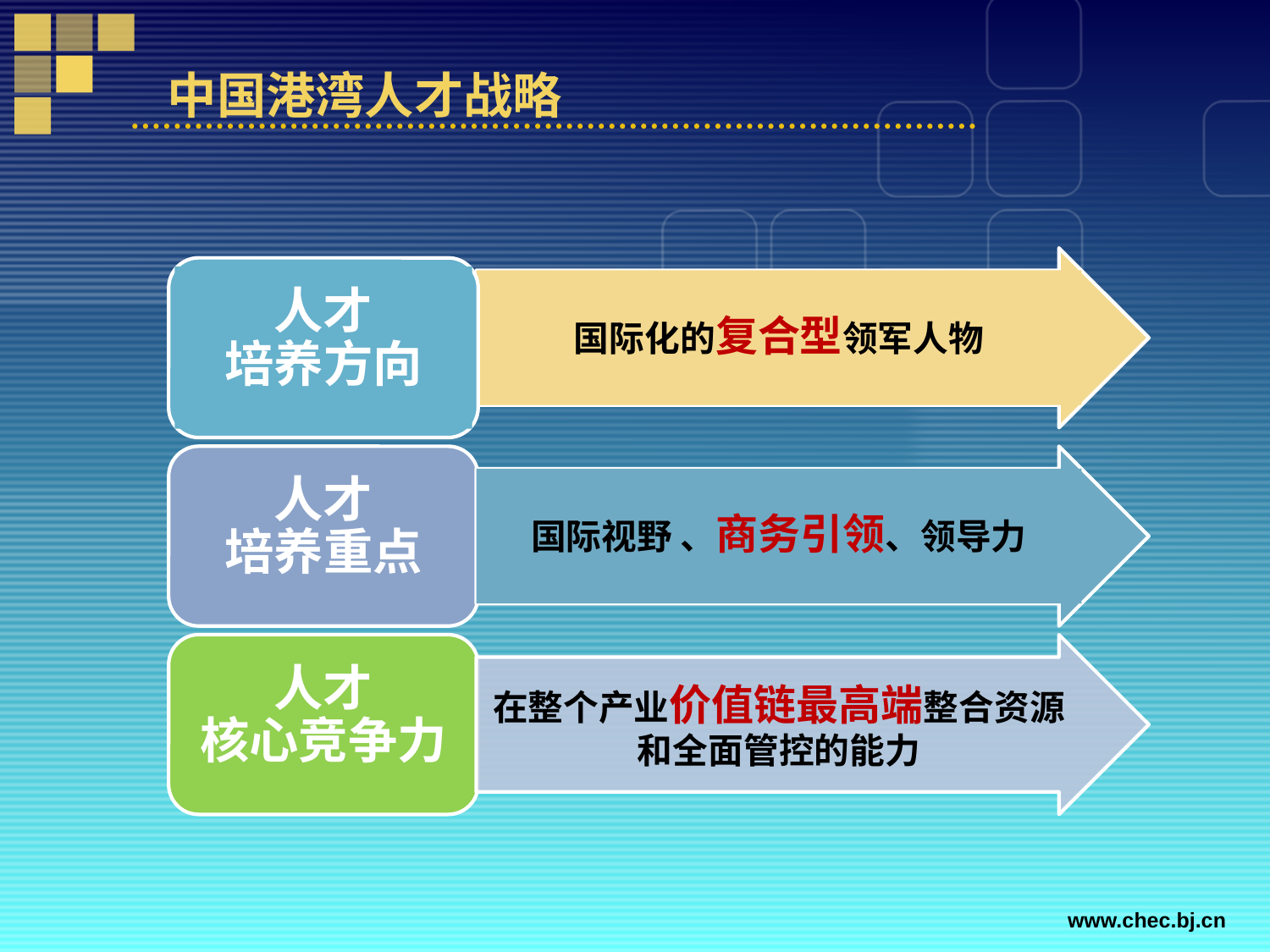

# 中国港湾人才战略

国际化的复合型领军人物

人才
培养方向

人才
培养重点

国际视野 、商务引领、领导力

人才
核心竞争力

在整个产业价值链最高端整合资源和全面管控的能力
www.chec.bj.cn